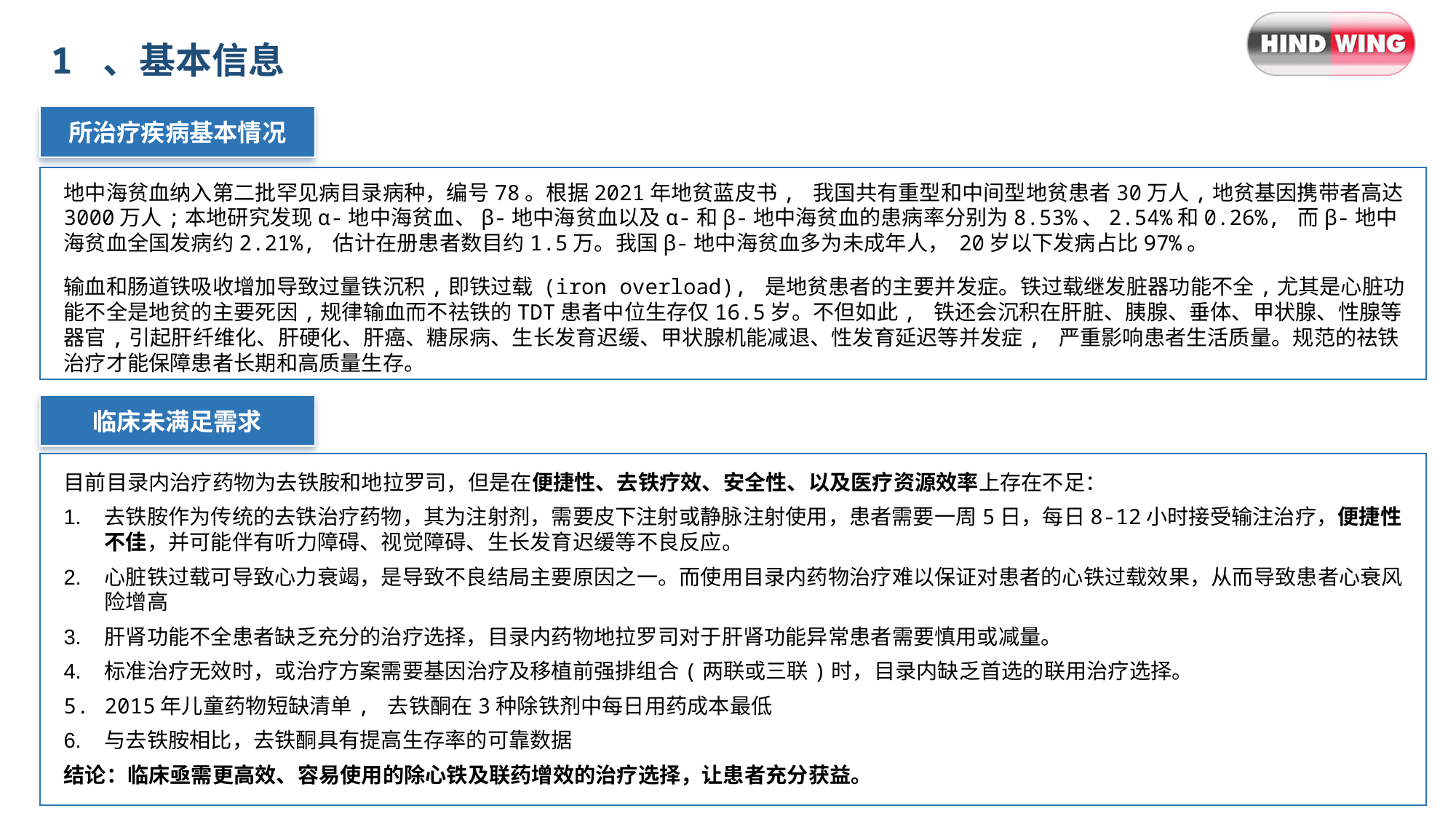

1 、基本信息
所治疗疾病基本情况

地中海贫血纳入第二批罕见病目录病种，编号78。根据2021年地贫蓝皮书, 我国共有重型和中间型地贫患者30万人,地贫基因携带者高达3000万人;本地研究发现α-地中海贫血、β-地中海贫血以及α-和β-地中海贫血的患病率分别为8.53%、2.54%和0.26%, 而β-地中海贫血全国发病约2.21%, 估计在册患者数目约1.5万。我国β-地中海贫血多为未成年人， 20岁以下发病占比97%。
输血和肠道铁吸收增加导致过量铁沉积,即铁过载 (iron overload), 是地贫患者的主要并发症。铁过载继发脏器功能不全,尤其是心脏功能不全是地贫的主要死因,规律输血而不祛铁的TDT患者中位生存仅16.5岁。不但如此, 铁还会沉积在肝脏、胰腺、垂体、甲状腺、性腺等器官,引起肝纤维化、肝硬化、肝癌、糖尿病、生长发育迟缓、甲状腺机能减退、性发育延迟等并发症, 严重影响患者生活质量。规范的祛铁治疗才能保障患者长期和高质量生存。

临床未满足需求

目前目录内治疗药物为去铁胺和地拉罗司，但是在便捷性、去铁疗效、安全性、以及医疗资源效率上存在不足：
去铁胺作为传统的去铁治疗药物，其为注射剂，需要皮下注射或静脉注射使用，患者需要一周5日，每日8-12小时接受输注治疗，便捷性不佳，并可能伴有听力障碍、视觉障碍、生长发育迟缓等不良反应。
心脏铁过载可导致心力衰竭，是导致不良结局主要原因之一。而使用目录内药物治疗难以保证对患者的心铁过载效果，从而导致患者心衰风险增高
肝肾功能不全患者缺乏充分的治疗选择，目录内药物地拉罗司对于肝肾功能异常患者需要慎用或减量。
标准治疗无效时，或治疗方案需要基因治疗及移植前强排组合(两联或三联)时，目录内缺乏首选的联用治疗选择。
2015年儿童药物短缺清单, 去铁酮在3种除铁剂中每日用药成本最低
与去铁胺相比，去铁酮具有提高生存率的可靠数据
结论：临床亟需更高效、容易使用的除心铁及联药增效的治疗选择，让患者充分获益。